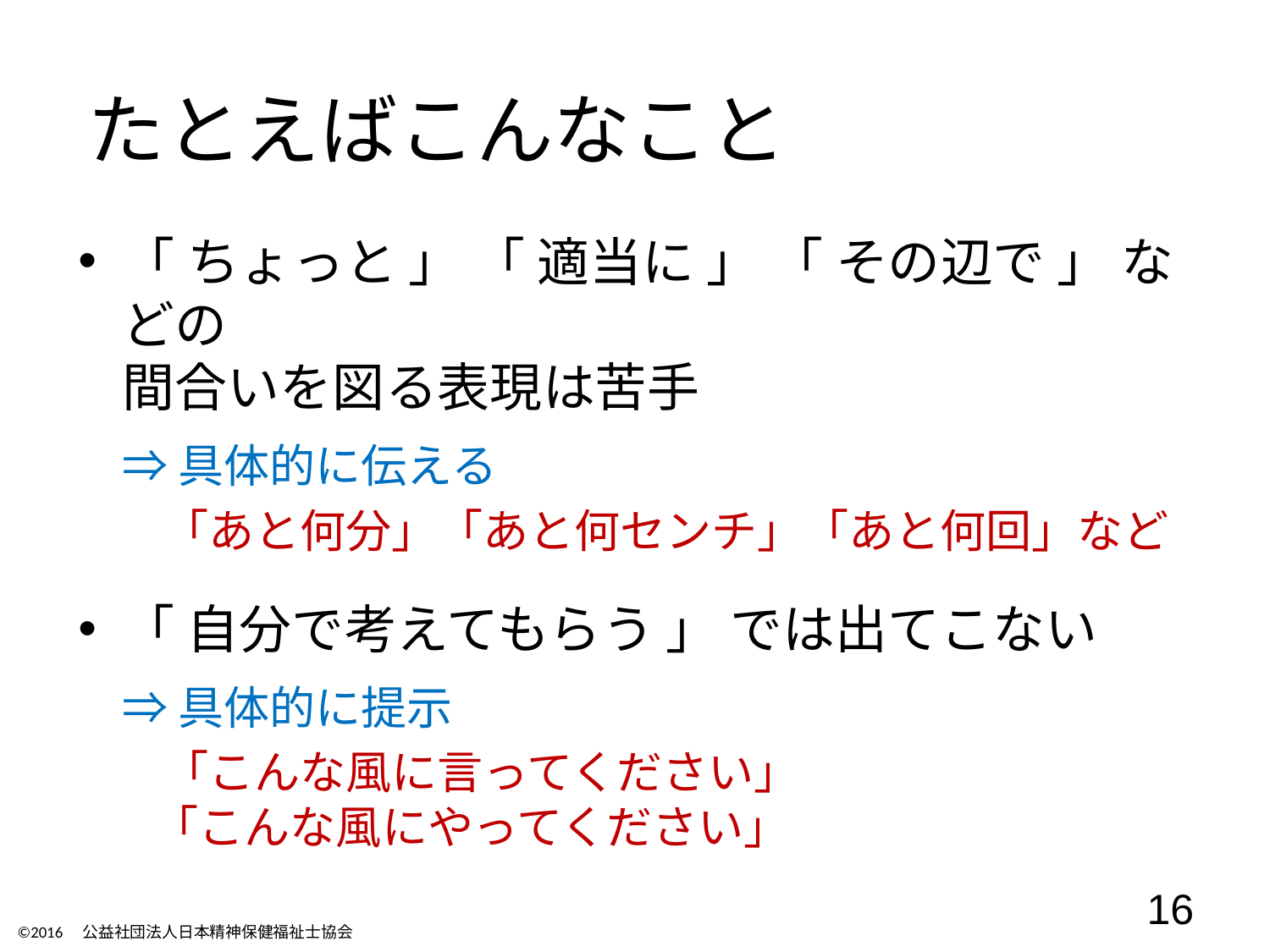

# たとえばこんなこと
「 ちょっと 」 「 適当に 」 「 その辺で 」 などの
間合いを図る表現は苦手
⇒具体的に伝える
   「あと何分」「あと何センチ」「あと何回」など
「 自分で考えてもらう 」 では出てこない
⇒具体的に提示
   「こんな風に言ってください」
   「こんな風にやってください」
16
©2016　公益社団法人日本精神保健福祉士協会